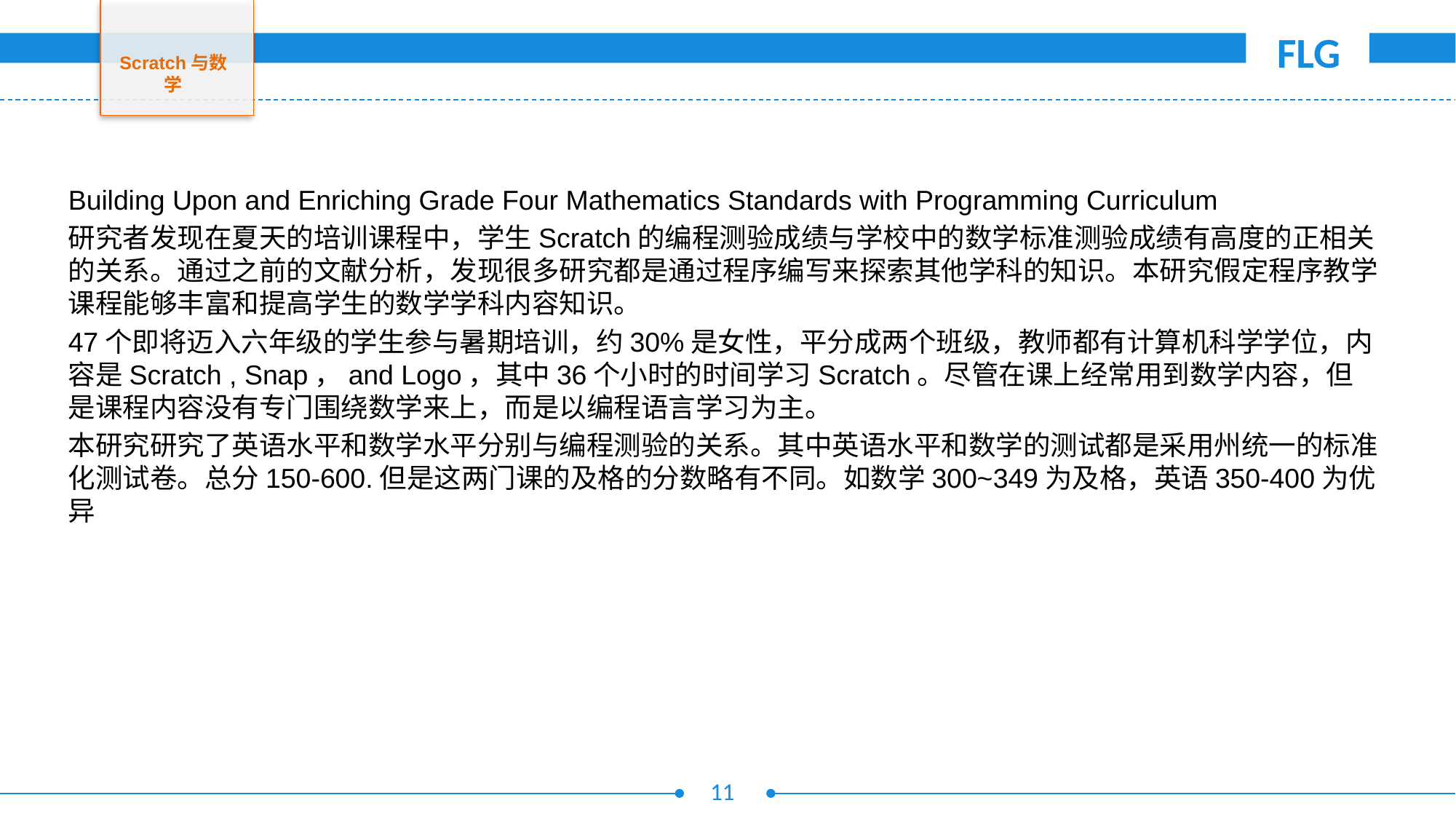

Scratch与数学
Building Upon and Enriching Grade Four Mathematics Standards with Programming Curriculum
研究者发现在夏天的培训课程中，学生Scratch的编程测验成绩与学校中的数学标准测验成绩有高度的正相关的关系。通过之前的文献分析，发现很多研究都是通过程序编写来探索其他学科的知识。本研究假定程序教学课程能够丰富和提高学生的数学学科内容知识。
47个即将迈入六年级的学生参与暑期培训，约30%是女性，平分成两个班级，教师都有计算机科学学位，内容是Scratch , Snap，and Logo，其中36个小时的时间学习Scratch。尽管在课上经常用到数学内容，但是课程内容没有专门围绕数学来上，而是以编程语言学习为主。
本研究研究了英语水平和数学水平分别与编程测验的关系。其中英语水平和数学的测试都是采用州统一的标准化测试卷。总分150-600.但是这两门课的及格的分数略有不同。如数学300~349为及格，英语350-400为优异